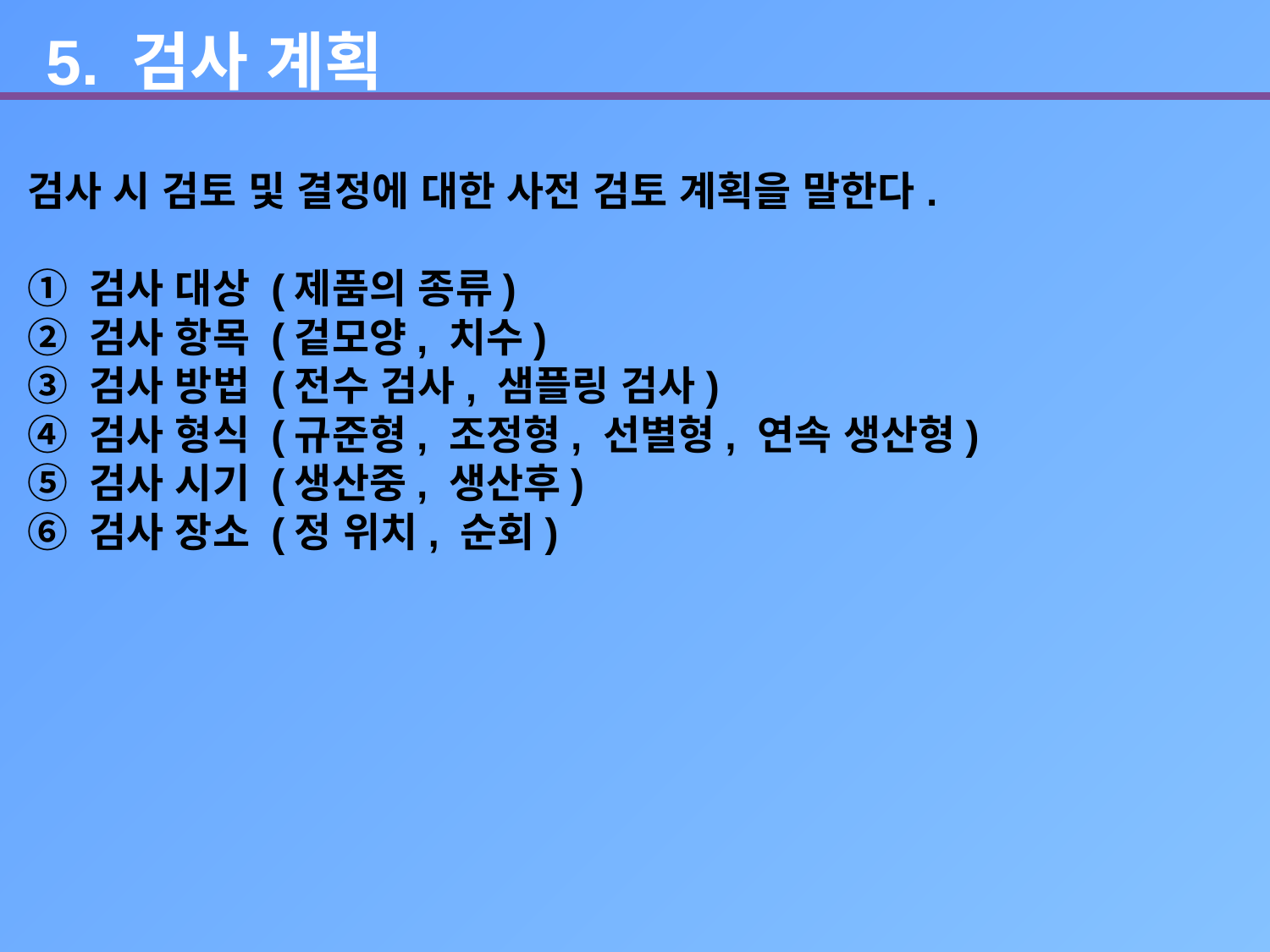

5. 검사 계획

검사 시 검토 및 결정에 대한 사전 검토 계획을 말한다.

① 검사 대상 (제품의 종류)
② 검사 항목 (겉모양, 치수)
③ 검사 방법 (전수 검사, 샘플링 검사)
④ 검사 형식 (규준형, 조정형, 선별형, 연속 생산형)
⑤ 검사 시기 (생산중, 생산후)
⑥ 검사 장소 (정 위치, 순회)